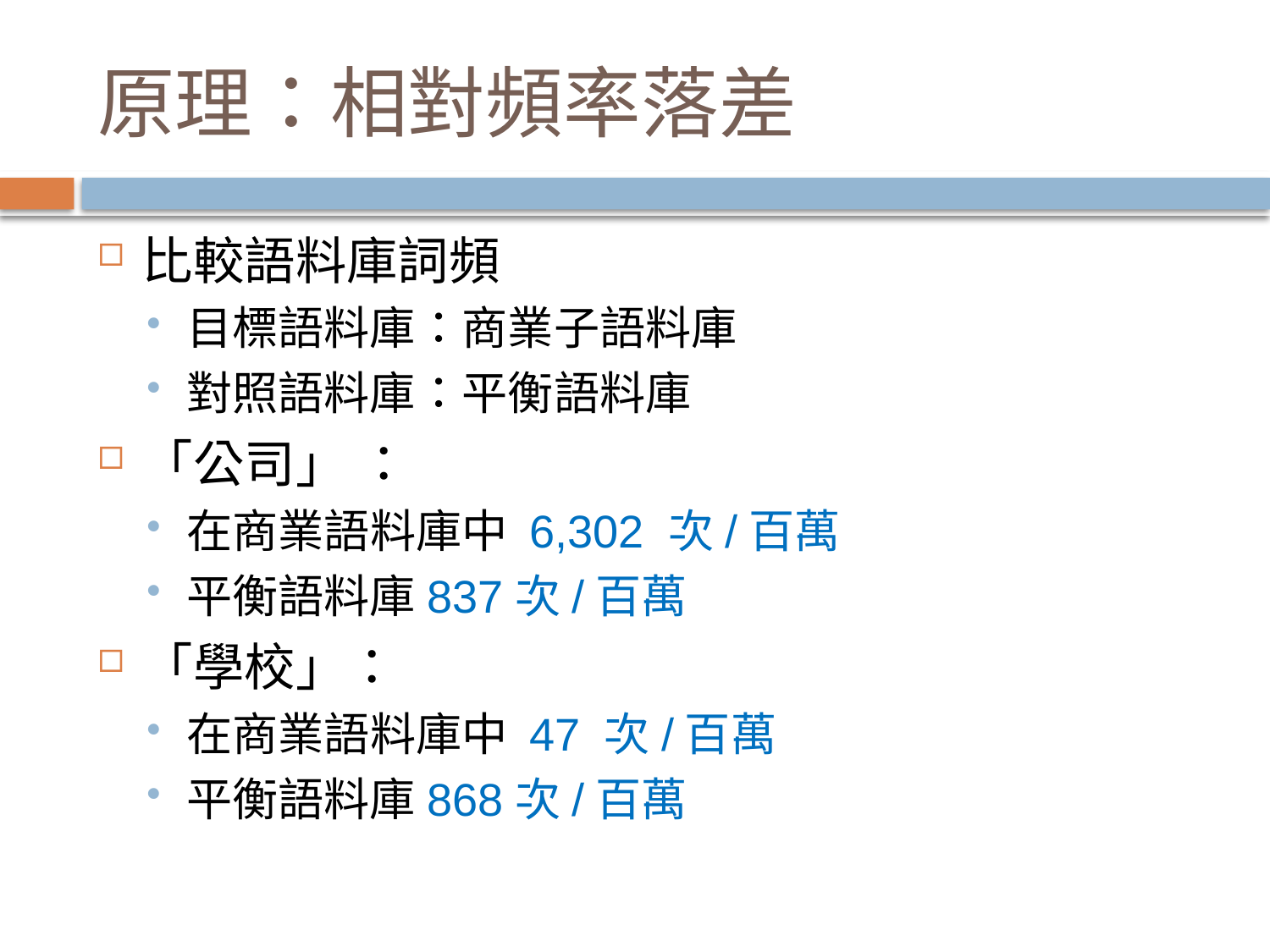

# 原理：相對頻率落差
比較語料庫詞頻
目標語料庫：商業子語料庫
對照語料庫：平衡語料庫
「公司」 ：
在商業語料庫中 6,302 次/百萬
平衡語料庫837次/百萬
「學校」：
在商業語料庫中 47 次/百萬
平衡語料庫868次/百萬